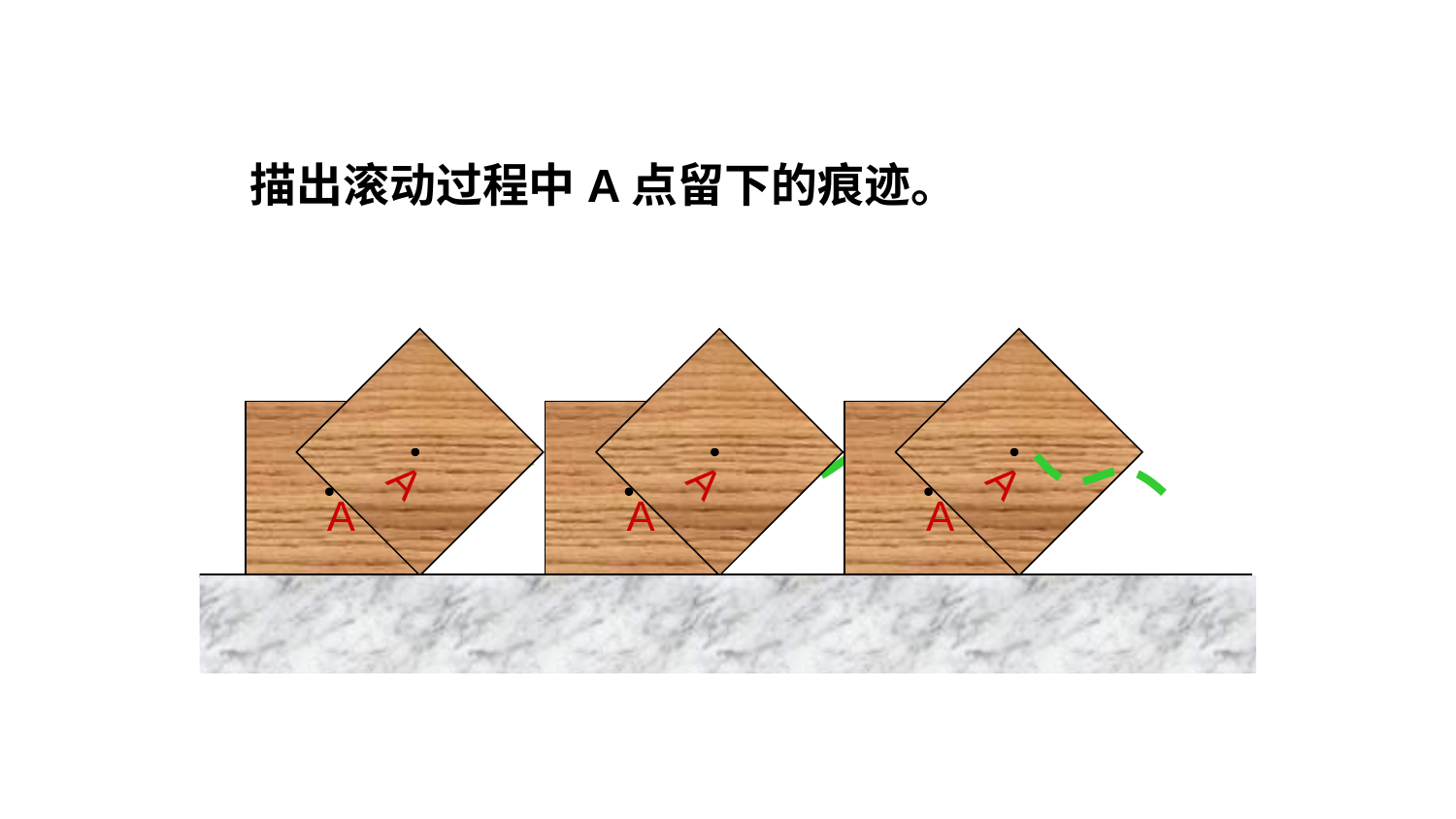

描出滚动过程中A点留下的痕迹。

A

A

A

A

A

A